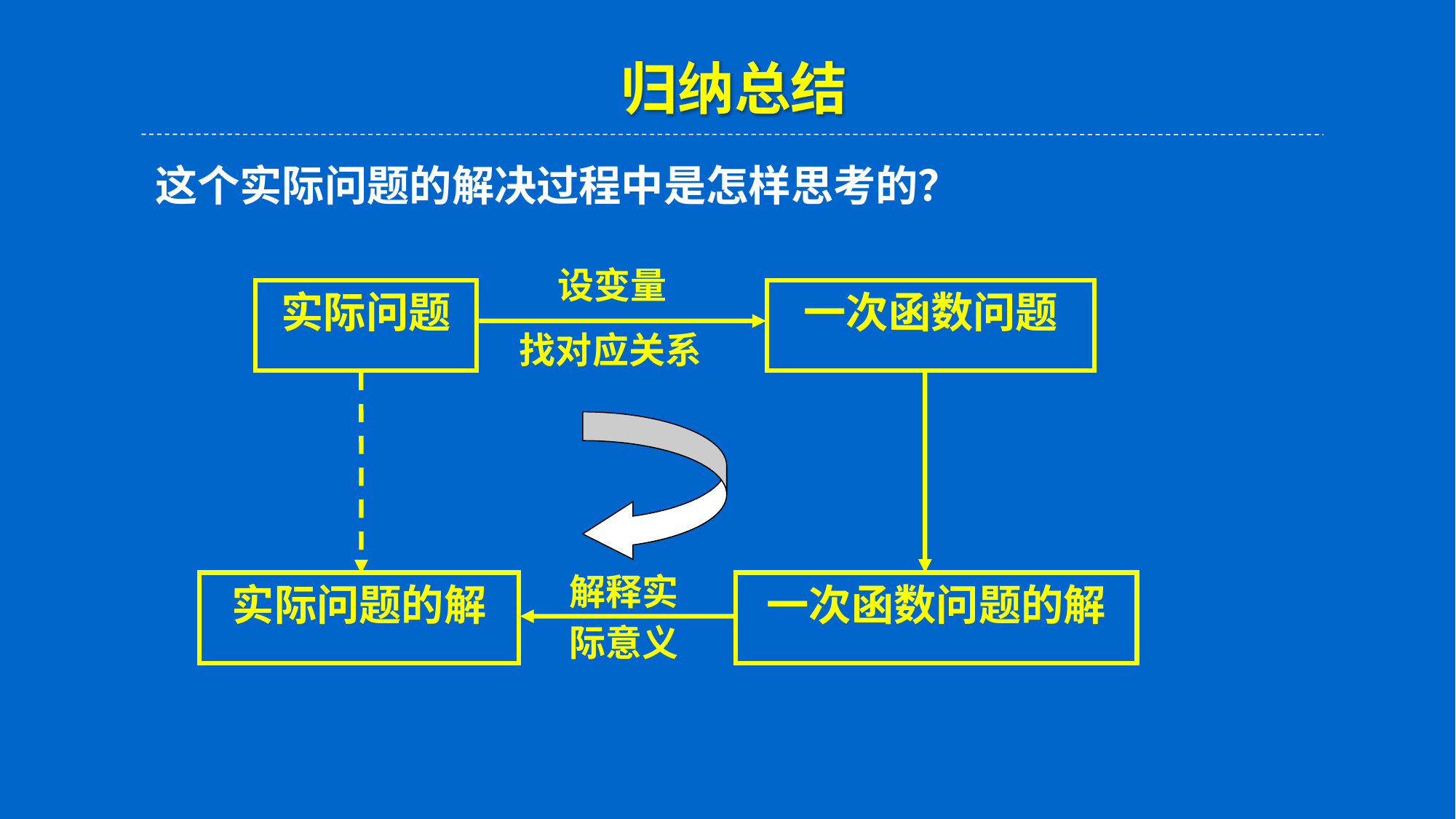

归纳总结
　　这个实际问题的解决过程中是怎样思考的？
设变量
一次函数问题

找对应关系
实际问题

一次函数问题的解

解释实
际意义
实际问题的解